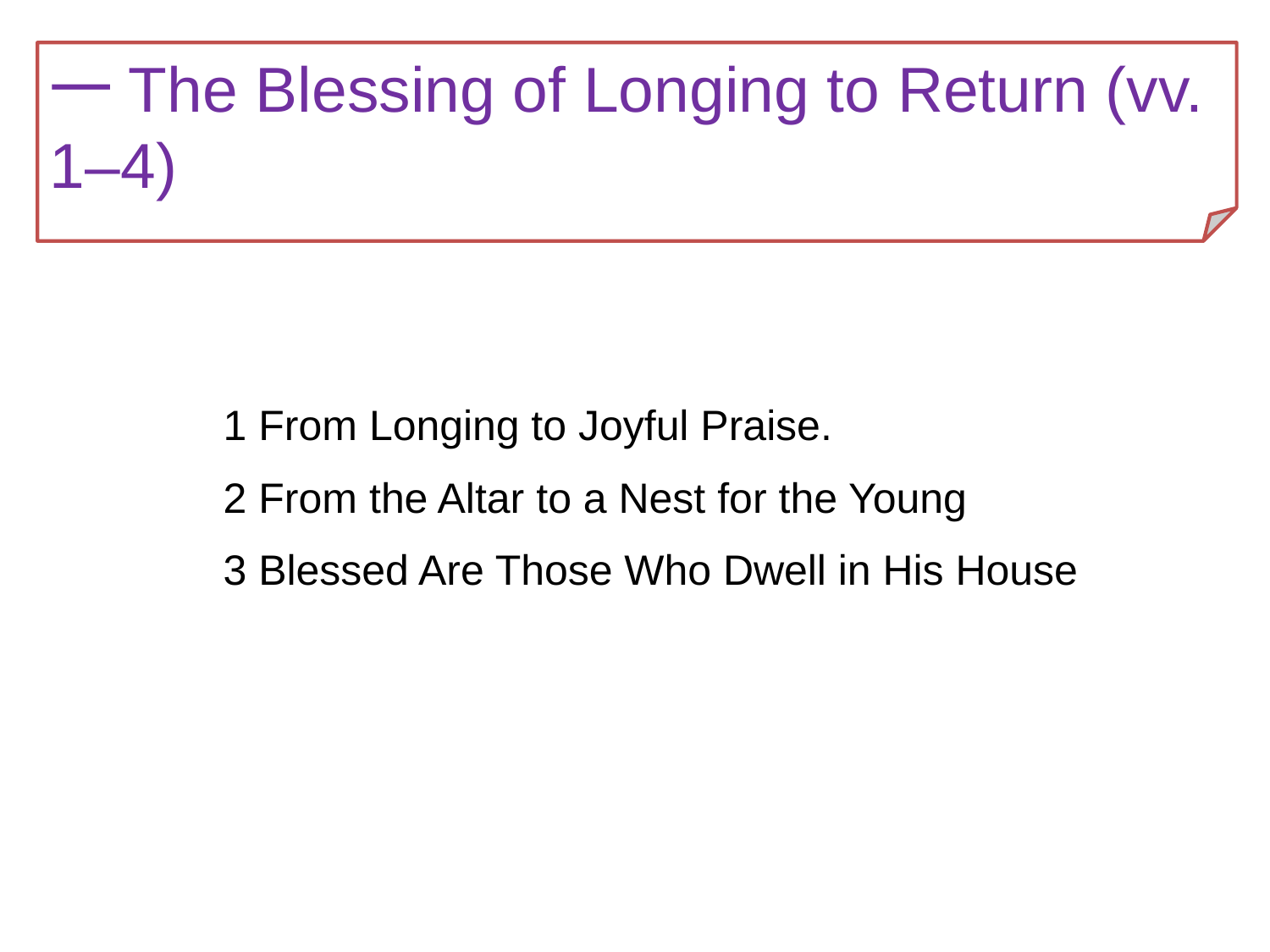

一The Blessing of Longing to Return (vv. 1–4)
1 From Longing to Joyful Praise.
2 From the Altar to a Nest for the Young
3 Blessed Are Those Who Dwell in His House